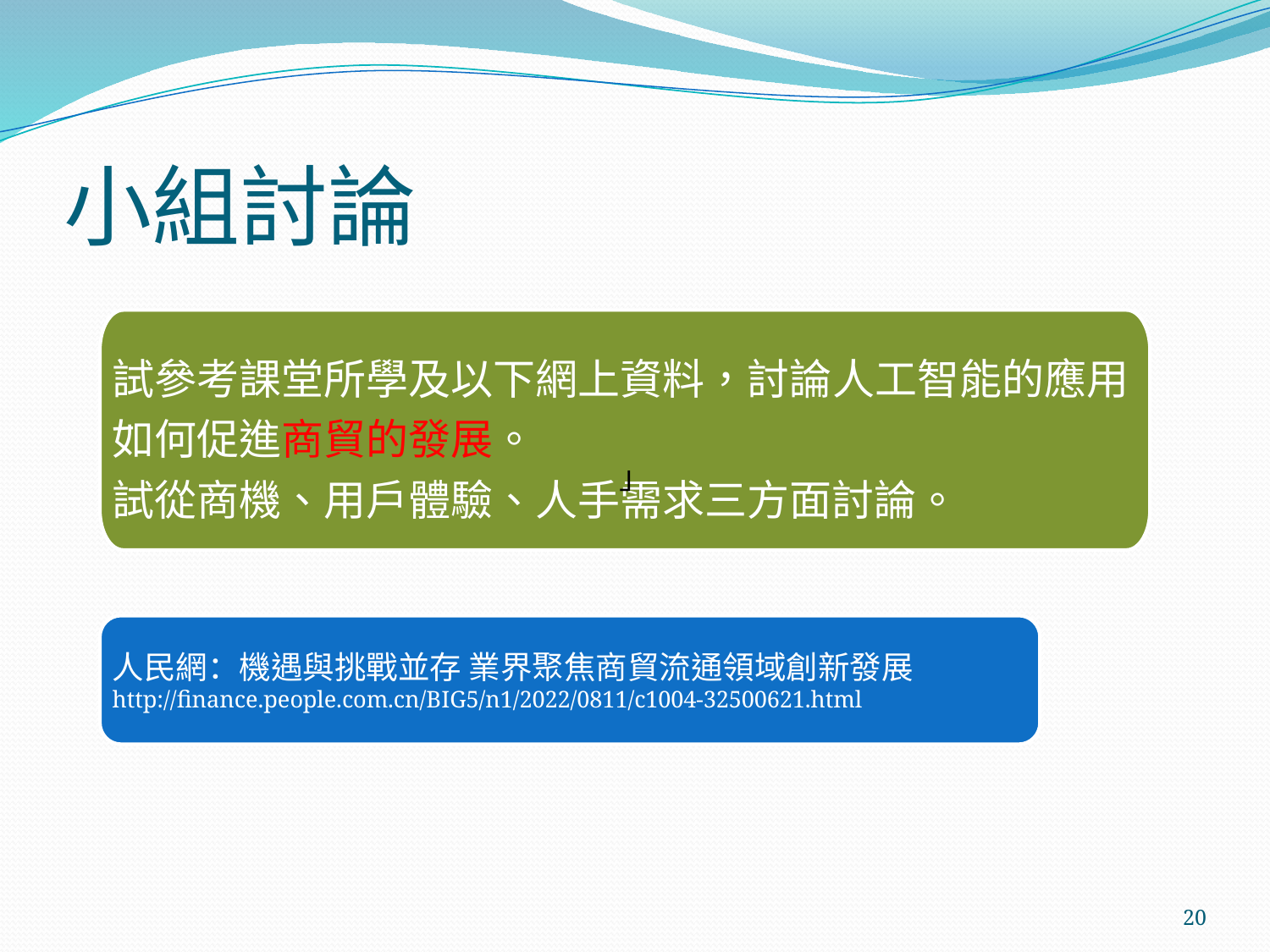

# 小組討論

試參考課堂所學及以下網上資料，討論人工智能的應用如何促進商貿的發展。
試從商機、用戶體驗、人手需求三方面討論。

人民網：機遇與挑戰並存 業界聚焦商貿流通領域創新發展
http://finance.people.com.cn/BIG5/n1/2022/0811/c1004-32500621.html

」
20